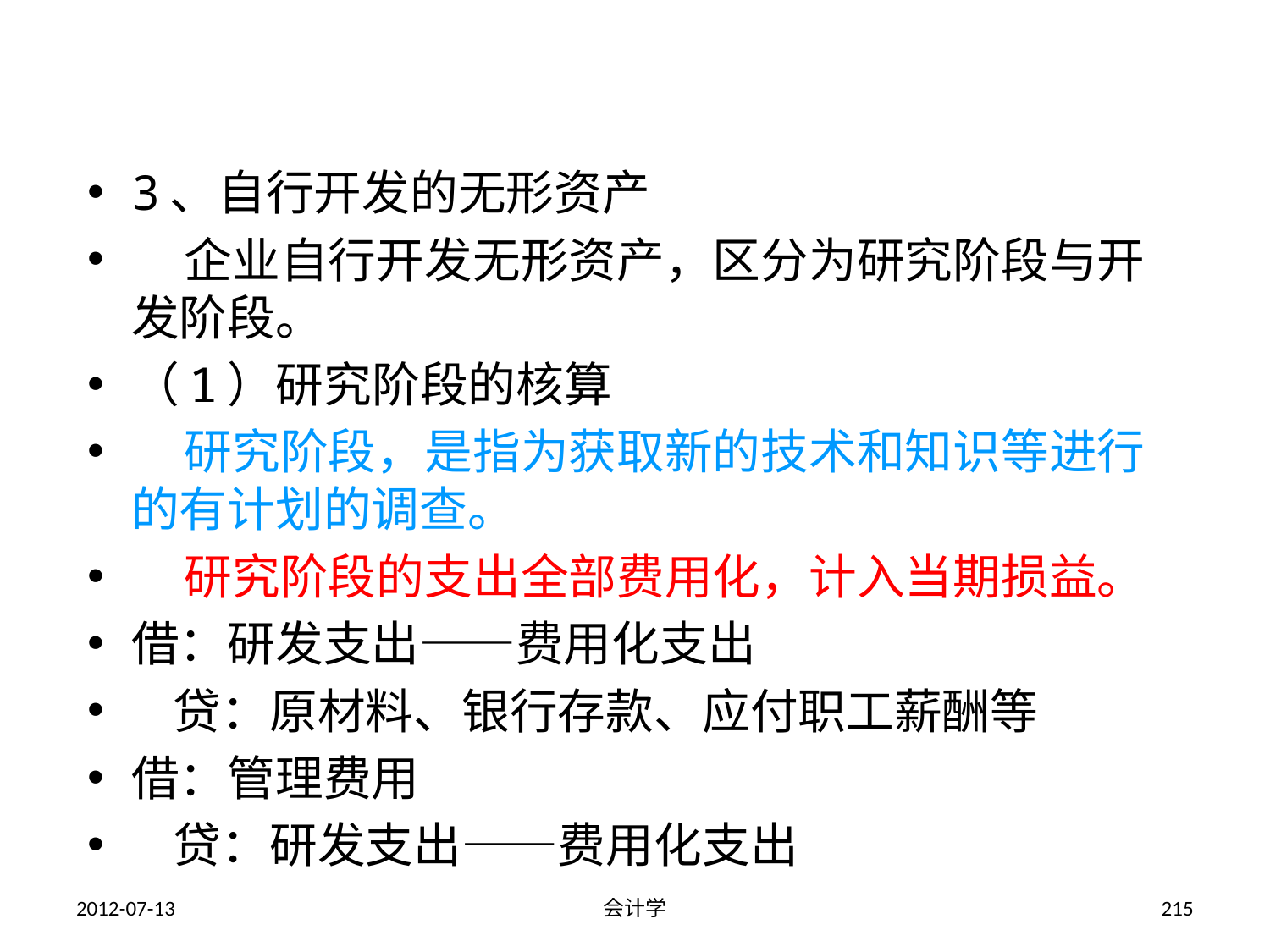

3、自行开发的无形资产
    企业自行开发无形资产，区分为研究阶段与开发阶段。
（1）研究阶段的核算
    研究阶段，是指为获取新的技术和知识等进行的有计划的调查。
    研究阶段的支出全部费用化，计入当期损益。
借：研发支出——费用化支出
   贷：原材料、银行存款、应付职工薪酬等
借：管理费用
   贷：研发支出——费用化支出

2012-07-13
会计学
215